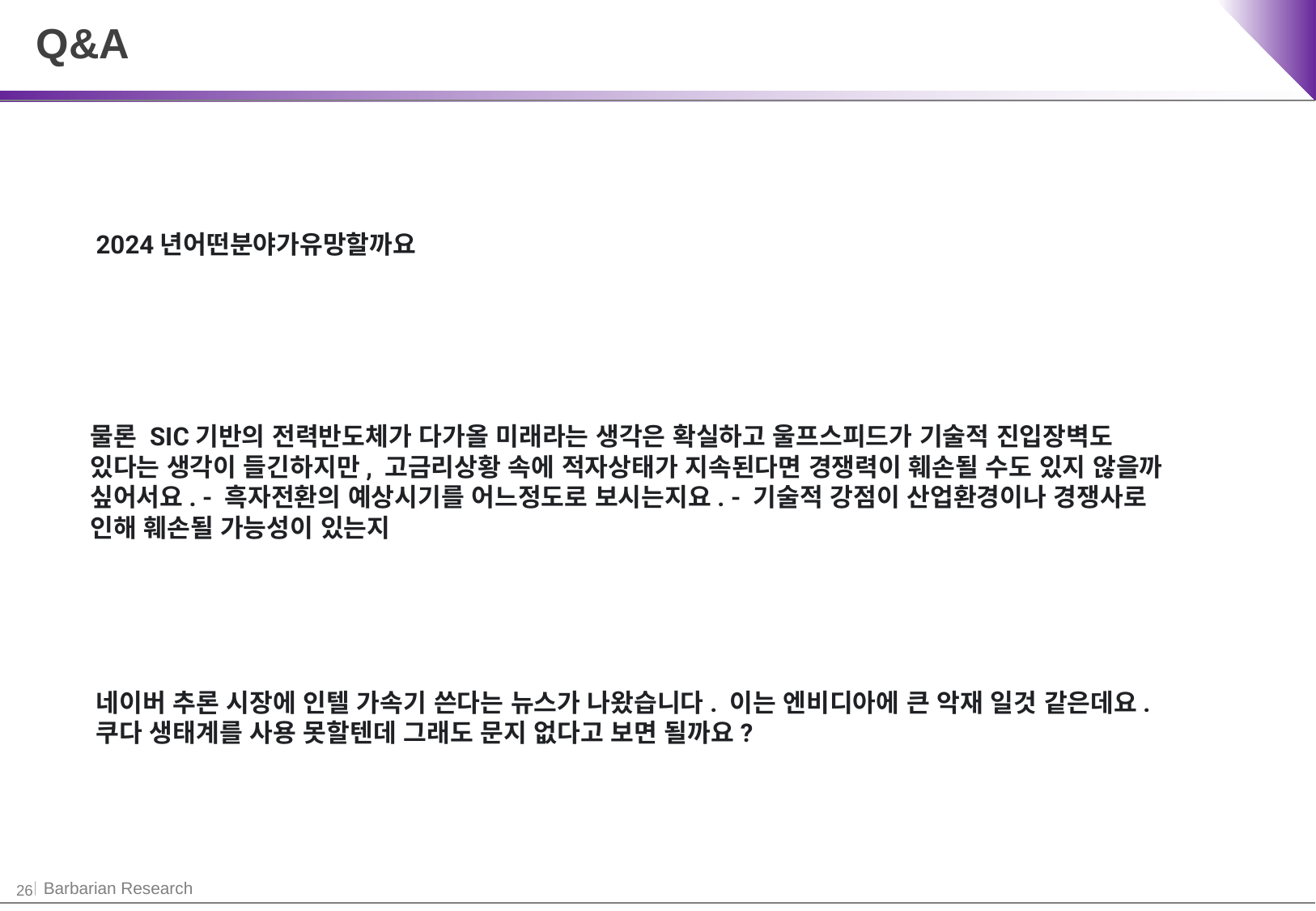

Q&A
2024년어떤분야가유망할까요

물론 SIC기반의 전력반도체가 다가올 미래라는 생각은 확실하고 울프스피드가 기술적 진입장벽도 있다는 생각이 들긴하지만, 고금리상황 속에 적자상태가 지속된다면 경쟁력이 훼손될 수도 있지 않을까 싶어서요. - 흑자전환의 예상시기를 어느정도로 보시는지요. - 기술적 강점이 산업환경이나 경쟁사로 인해 훼손될 가능성이 있는지
네이버 추론 시장에 인텔 가속기 쓴다는 뉴스가 나왔습니다. 이는 엔비디아에 큰 악재 일것 같은데요. 쿠다 생태계를 사용 못할텐데 그래도 문지 없다고 보면 될까요?